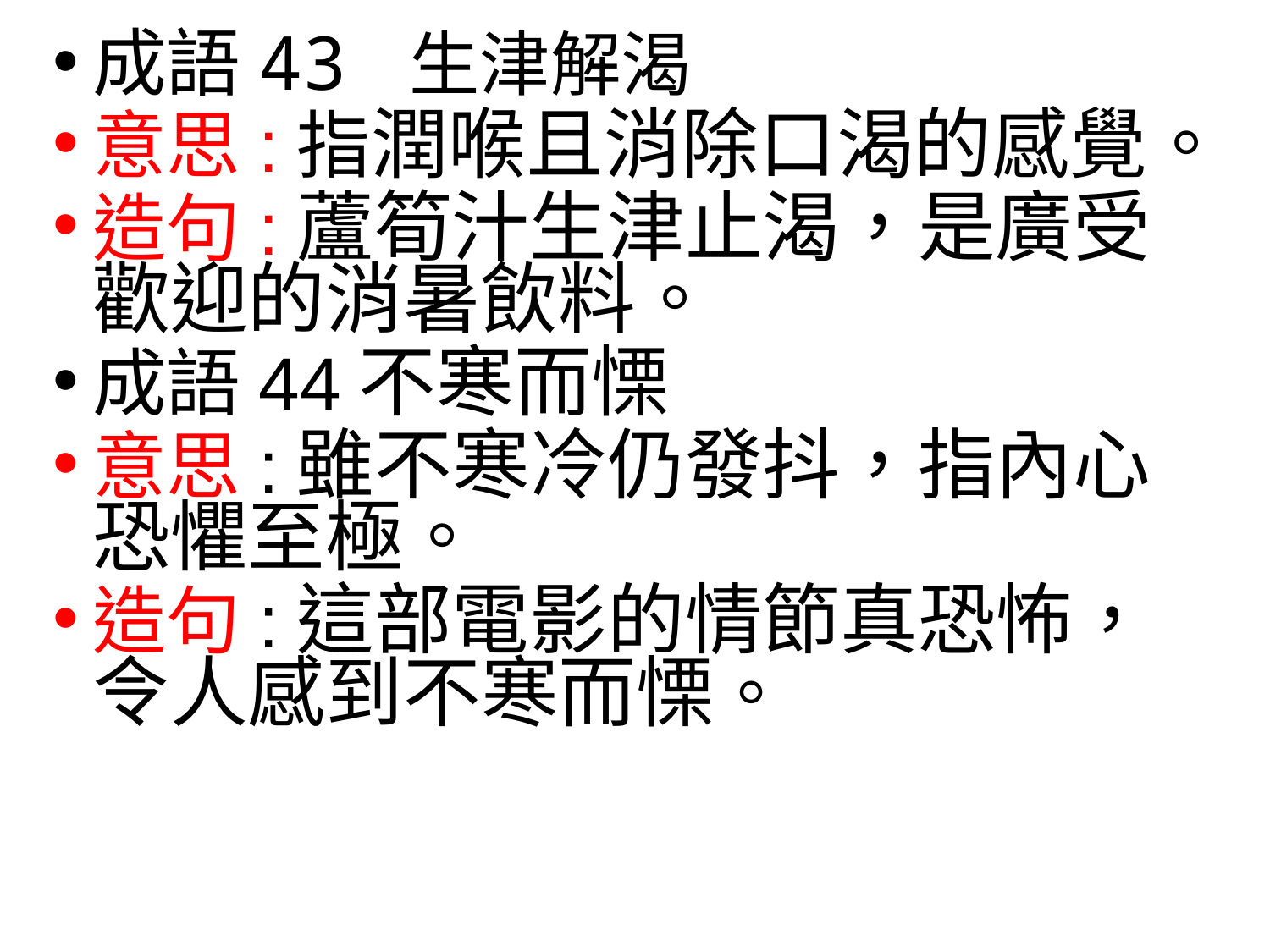

成語43 生津解渴
意思:指潤喉且消除口渴的感覺。
造句:蘆筍汁生津止渴，是廣受歡迎的消暑飲料。
成語44不寒而慄
意思:雖不寒冷仍發抖，指內心恐懼至極。
造句:這部電影的情節真恐怖，令人感到不寒而慄。